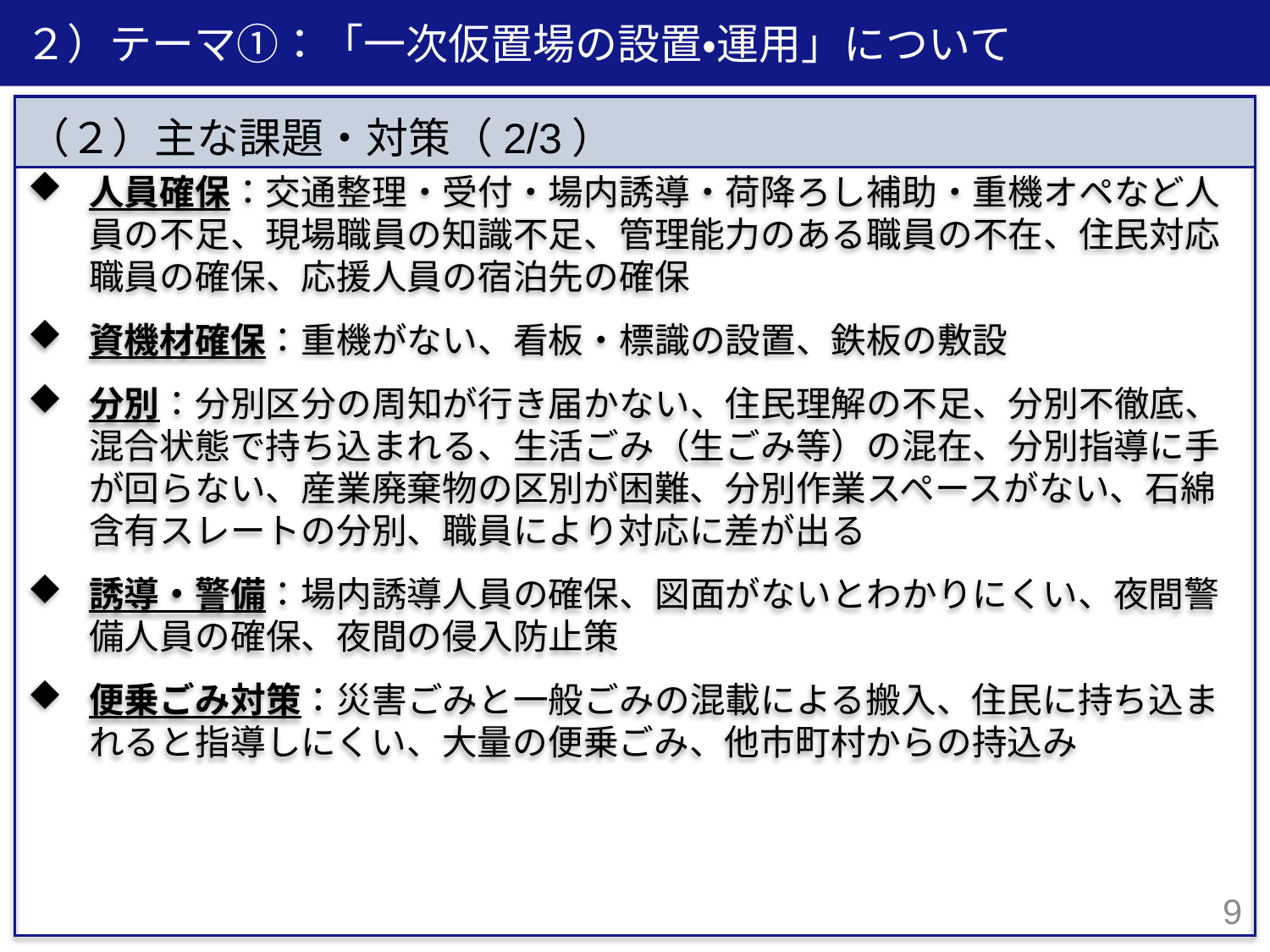

２）テーマ①：「一次仮置場の設置・運用」について

人員確保：交通整理・受付・場内誘導・荷降ろし補助・重機オペなど人員の不足、現場職員の知識不足、管理能力のある職員の不在、住民対応職員の確保、応援人員の宿泊先の確保
資機材確保：重機がない、看板・標識の設置、鉄板の敷設
分別：分別区分の周知が行き届かない、住民理解の不足、分別不徹底、混合状態で持ち込まれる、生活ごみ（生ごみ等）の混在、分別指導に手が回らない、産業廃棄物の区別が困難、分別作業スペースがない、石綿含有スレートの分別、職員により対応に差が出る
誘導・警備：場内誘導人員の確保、図面がないとわかりにくい、夜間警備人員の確保、夜間の侵入防止策
便乗ごみ対策：災害ごみと一般ごみの混載による搬入、住民に持ち込まれると指導しにくい、大量の便乗ごみ、他市町村からの持込み
（２）主な課題・対策（2/3）
9